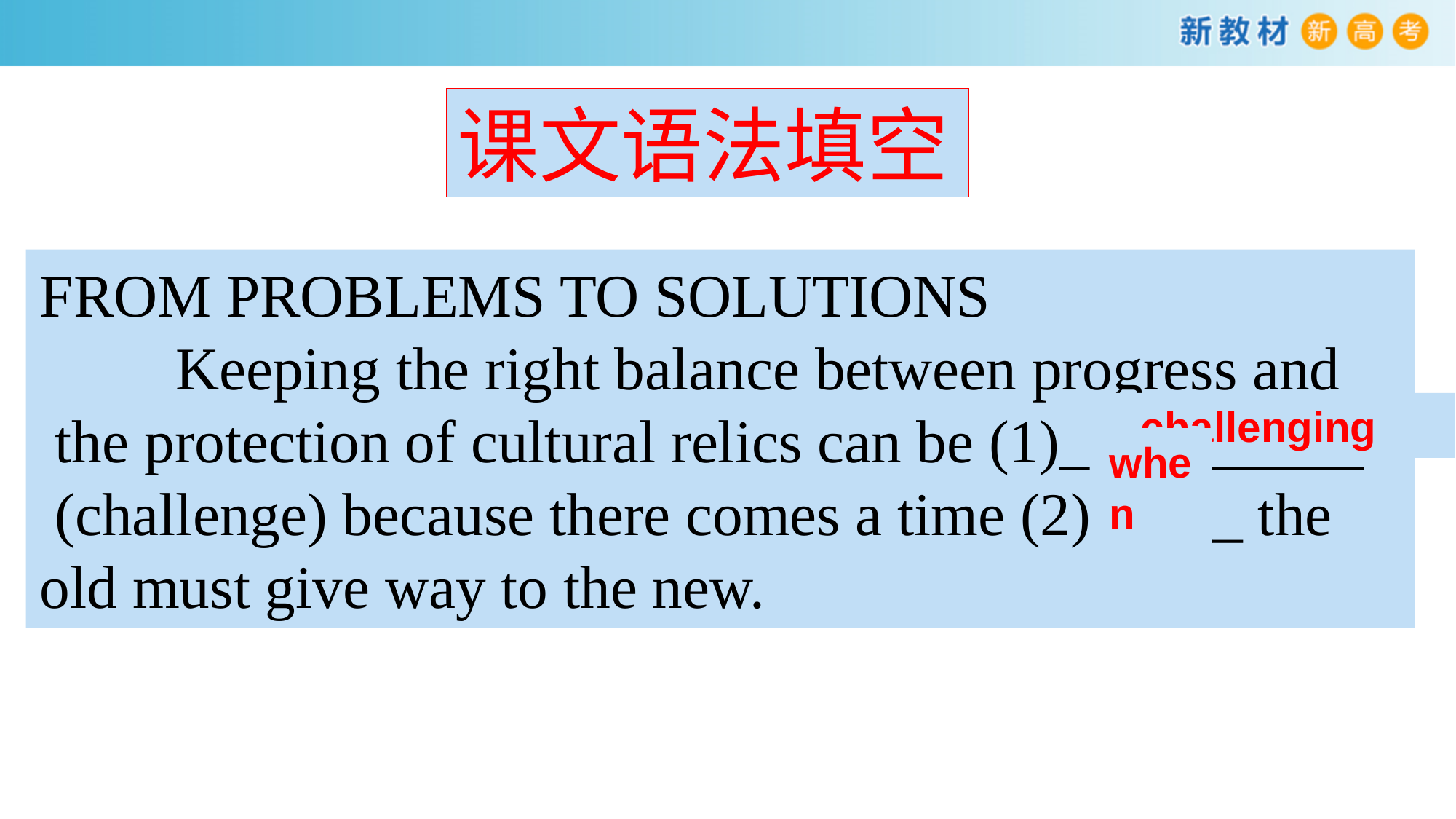

课文语法填空
FROM PROBLEMS TO SOLUTIONS
　　Keeping the right balance between progress and
 the protection of cultural relics can be (1)__________    (challenge) because there comes a time (2)_____ the old must give way to the new.
challenging
when